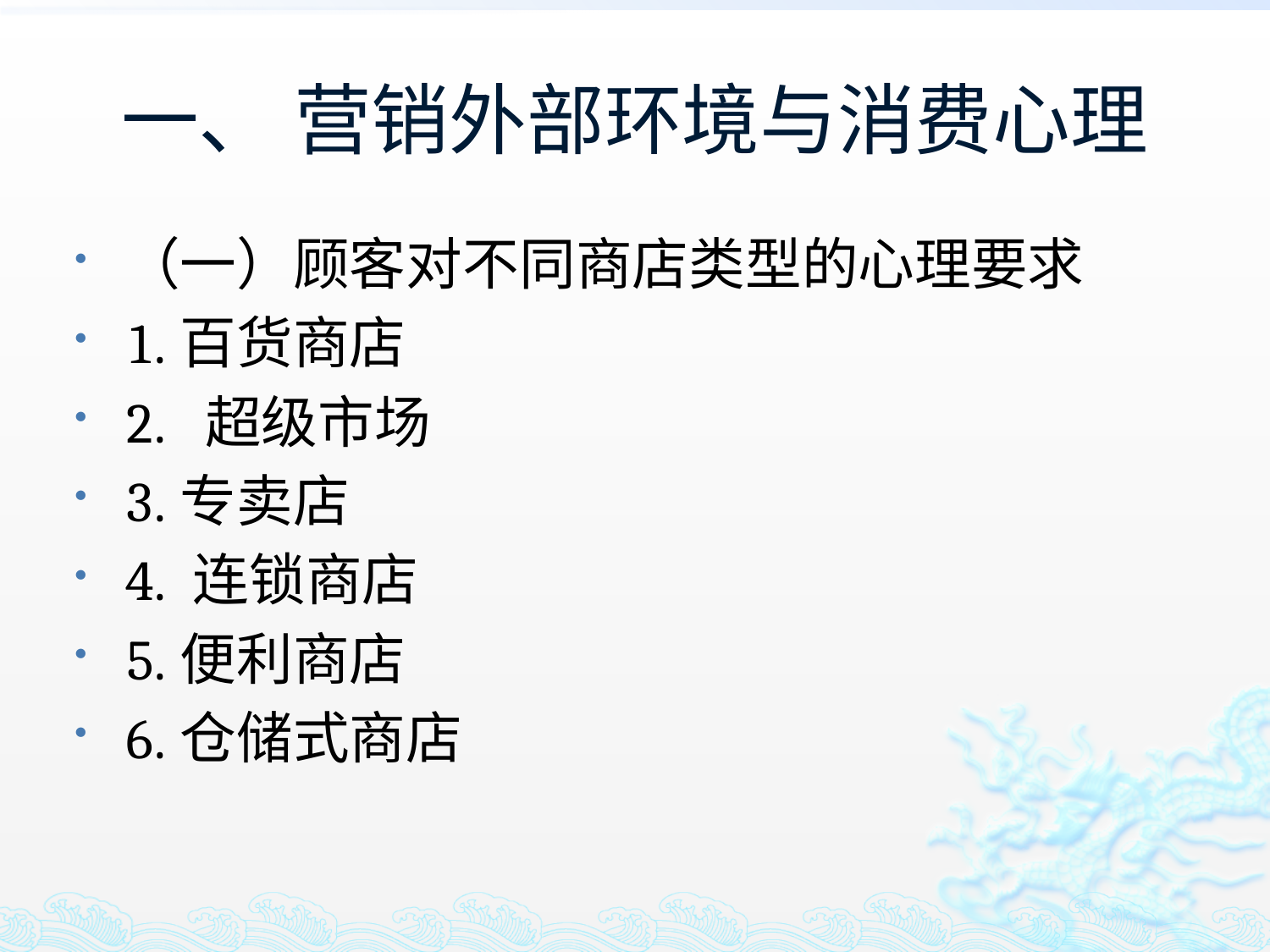

# 一、 营销外部环境与消费心理
（一）顾客对不同商店类型的心理要求
1.百货商店
2.  超级市场
3.专卖店
4. 连锁商店
5.便利商店
6.仓储式商店